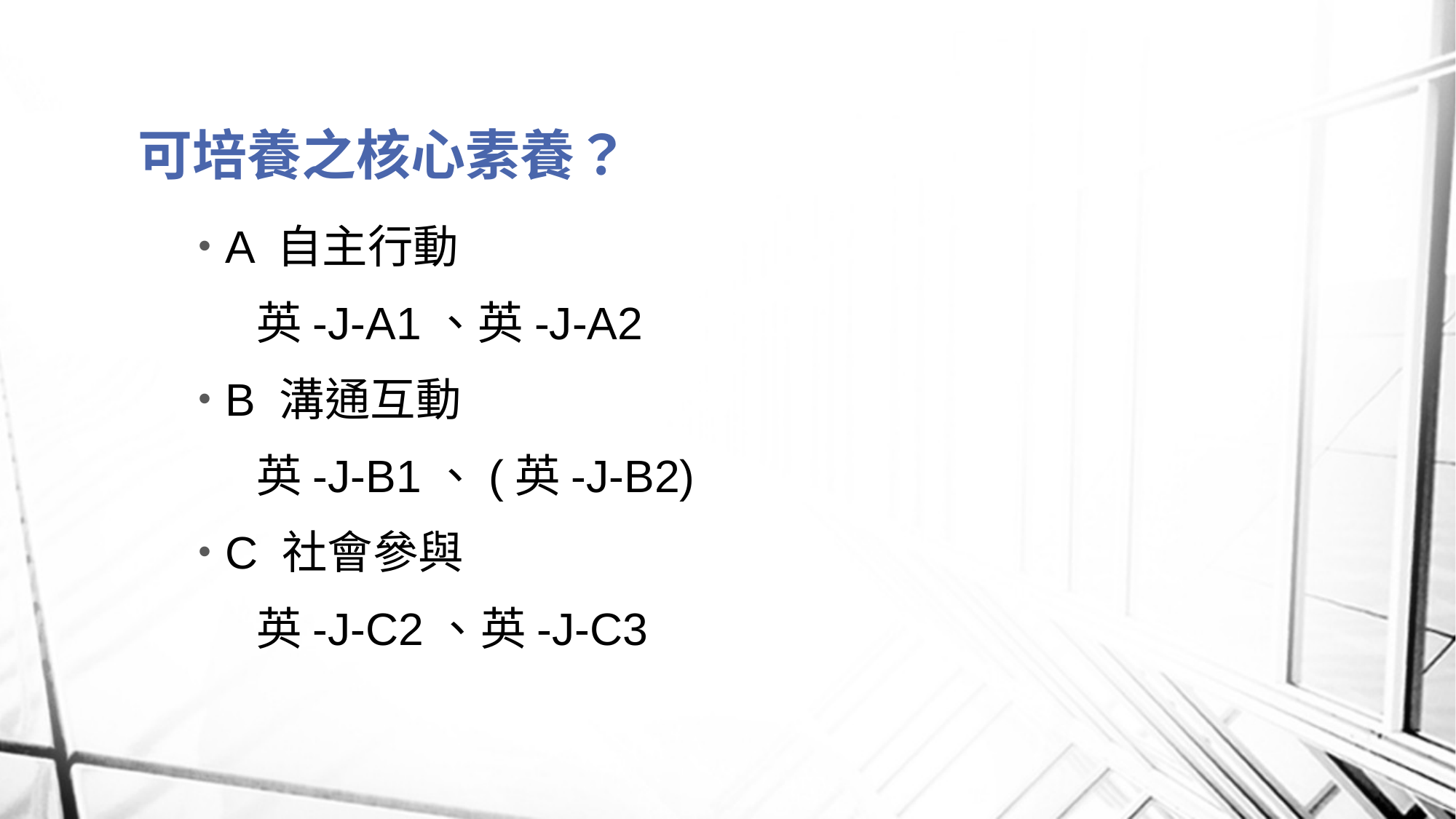

# 可培養之核心素養？
A 自主行動
英-J-A1、英-J-A2
B 溝通互動
英-J-B1、(英-J-B2)
C 社會參與
英-J-C2、英-J-C3